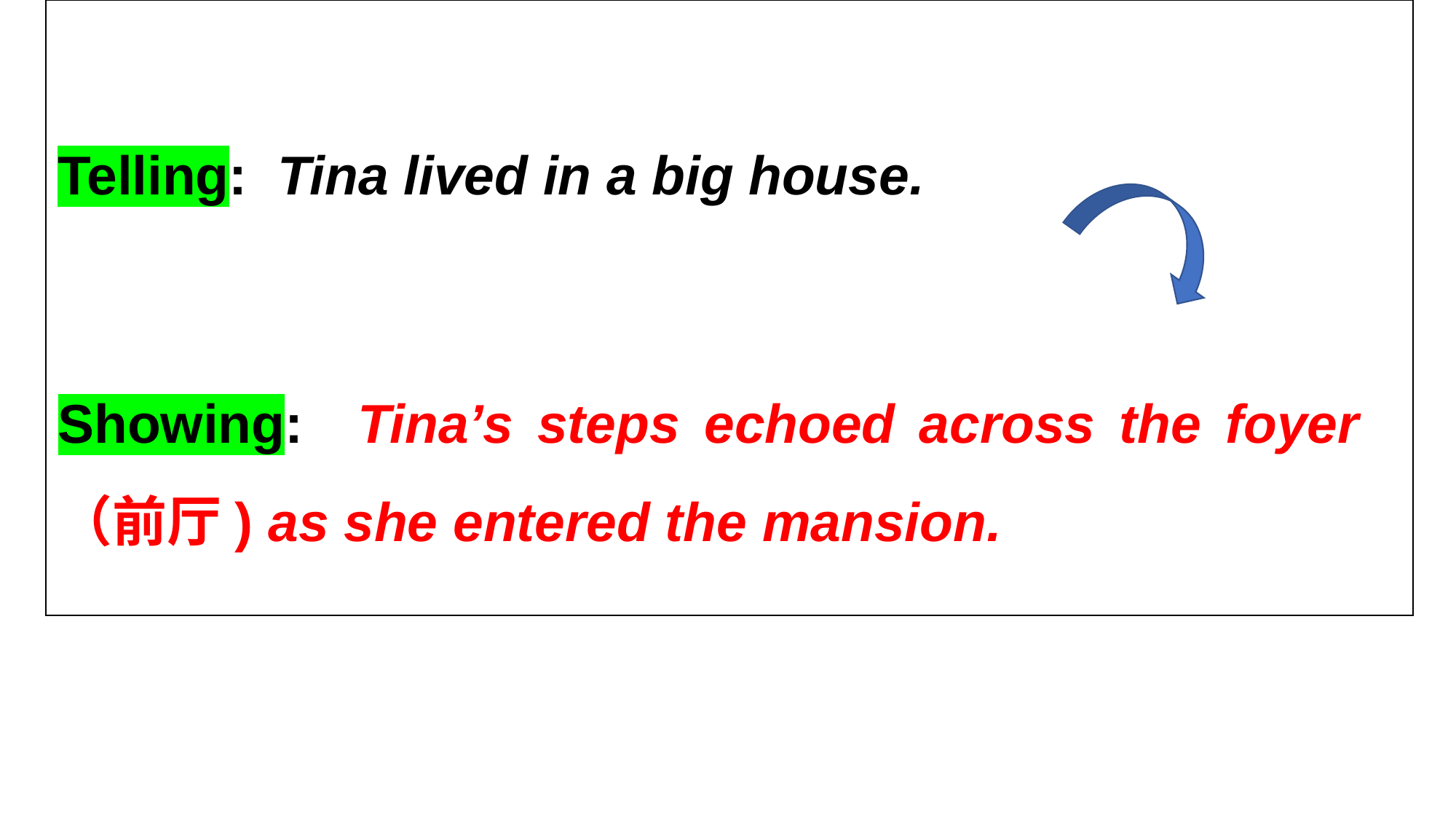

|  |
| --- |
Telling:  Tina lived in a big house.

Showing:   Tina’s steps echoed across the foyer（前厅) as she entered the mansion.